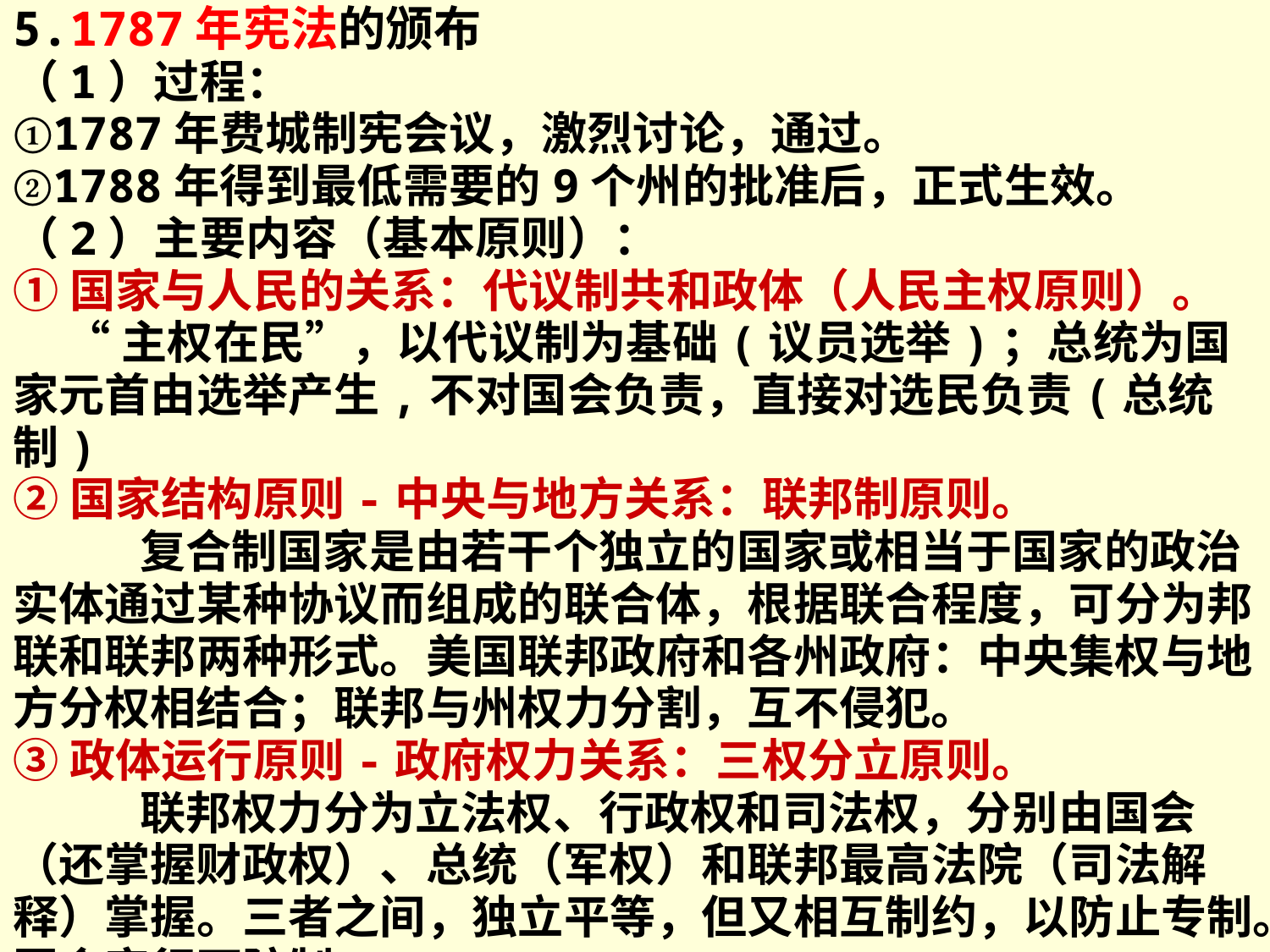

5.1787年宪法的颁布
（1）过程：
①1787年费城制宪会议，激烈讨论，通过。
②1788年得到最低需要的9个州的批准后，正式生效。
（2）主要内容（基本原则）：
①国家与人民的关系：代议制共和政体（人民主权原则）。
     “主权在民”，以代议制为基础(议员选举)；总统为国家元首由选举产生,不对国会负责，直接对选民负责(总统制)
②国家结构原则-中央与地方关系：联邦制原则。
	复合制国家是由若干个独立的国家或相当于国家的政治实体通过某种协议而组成的联合体，根据联合程度，可分为邦联和联邦两种形式。美国联邦政府和各州政府：中央集权与地方分权相结合；联邦与州权力分割，互不侵犯。
③政体运行原则-政府权力关系：三权分立原则。
	联邦权力分为立法权、行政权和司法权，分别由国会（还掌握财政权）、总统（军权）和联邦最高法院（司法解释）掌握。三者之间，独立平等，但又相互制约，以防止专制。国会实行两院制。